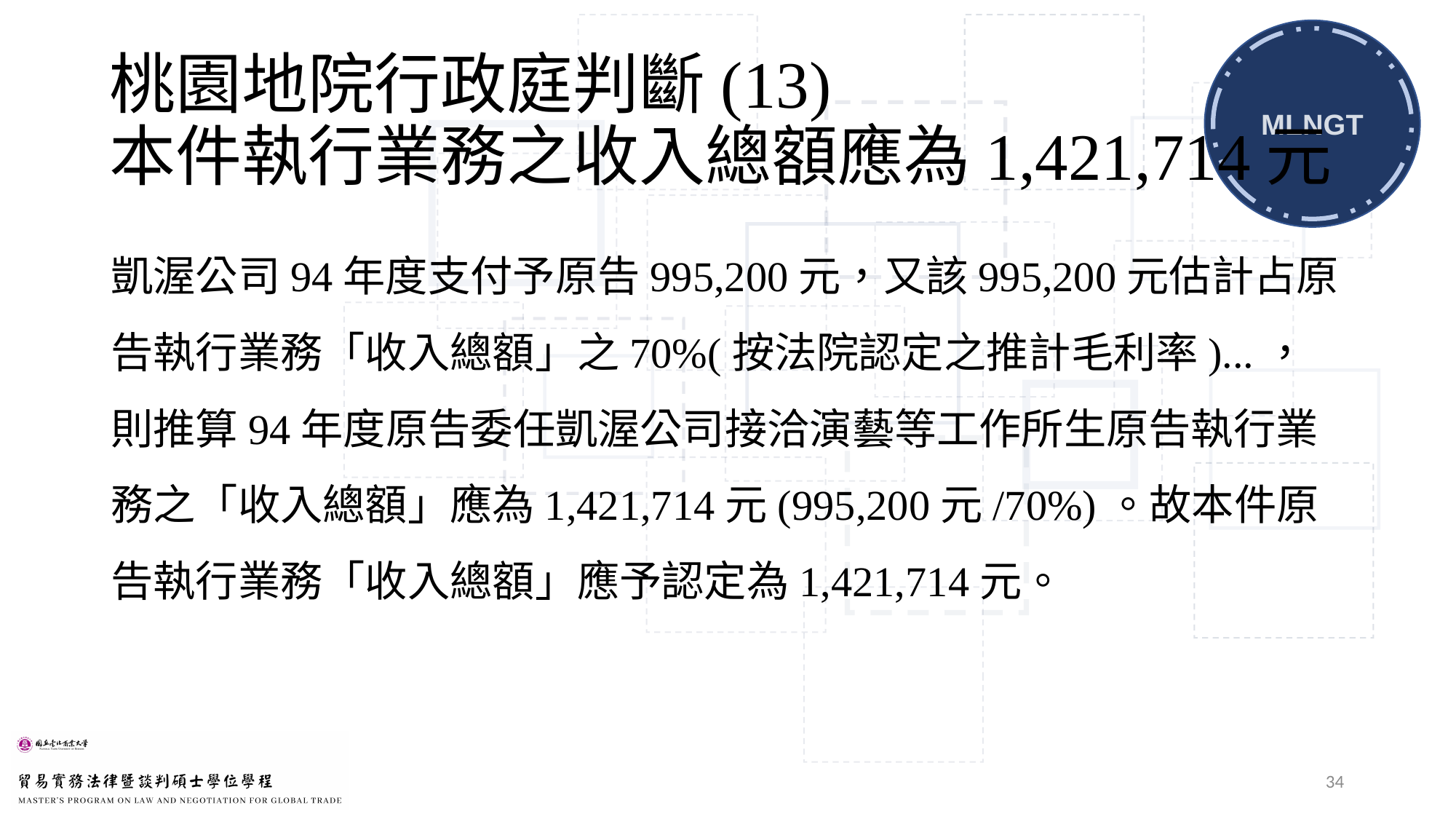

# 桃園地院行政庭判斷(13) 本件執行業務之收入總額應為1,421,714元
凱渥公司94年度支付予原告995,200元，又該995,200元估計占原告執行業務「收入總額」之70%(按法院認定之推計毛利率)...，則推算94年度原告委任凱渥公司接洽演藝等工作所生原告執行業務之「收入總額」應為1,421,714元(995,200元/70%)。故本件原告執行業務「收入總額」應予認定為1,421,714元。